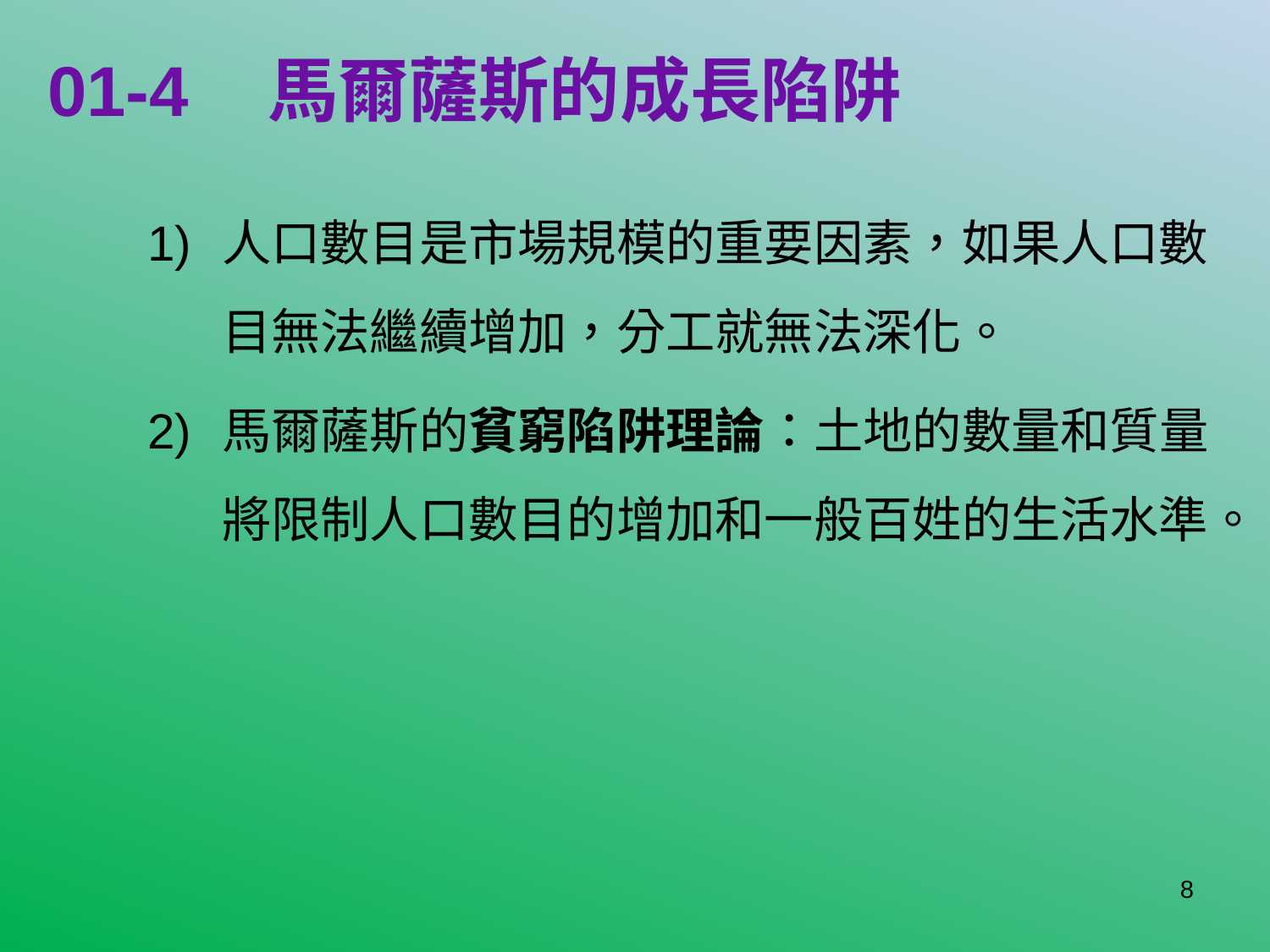

# 01-4  馬爾薩斯的成長陷阱
人口數目是市場規模的重要因素，如果人口數目無法繼續增加，分工就無法深化。
馬爾薩斯的貧窮陷阱理論：土地的數量和質量將限制人口數目的增加和一般百姓的生活水準。
8